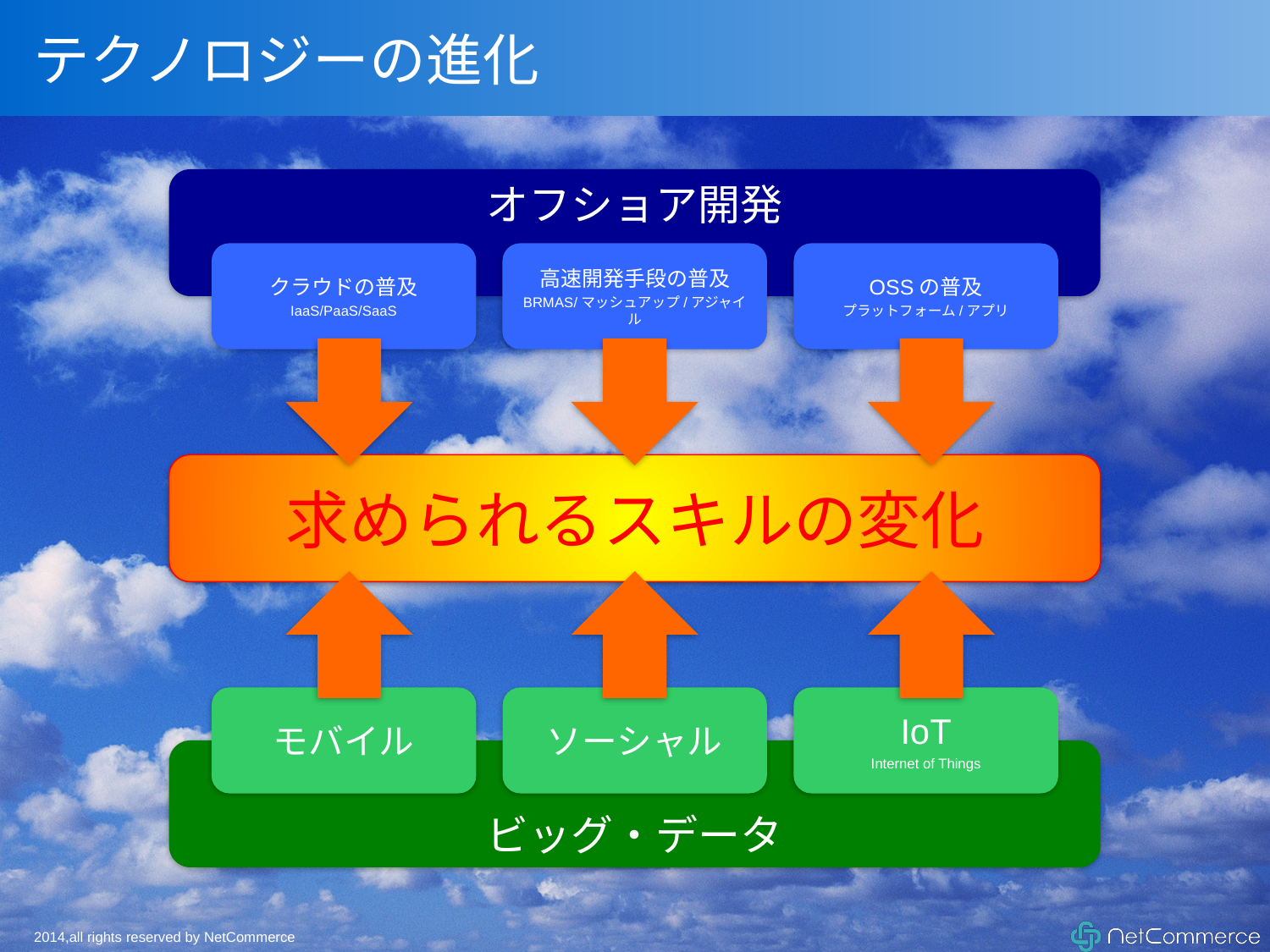

# テクノロジーの進化
オフショア開発

クラウドの普及
IaaS/PaaS/SaaS
高速開発手段の普及
BRMAS/マッシュアップ/アジャイル
OSSの普及
プラットフォーム/アプリ

求められるスキルの変化

モバイル
ソーシャル
IoT
Internet of Things

ビッグ・データ